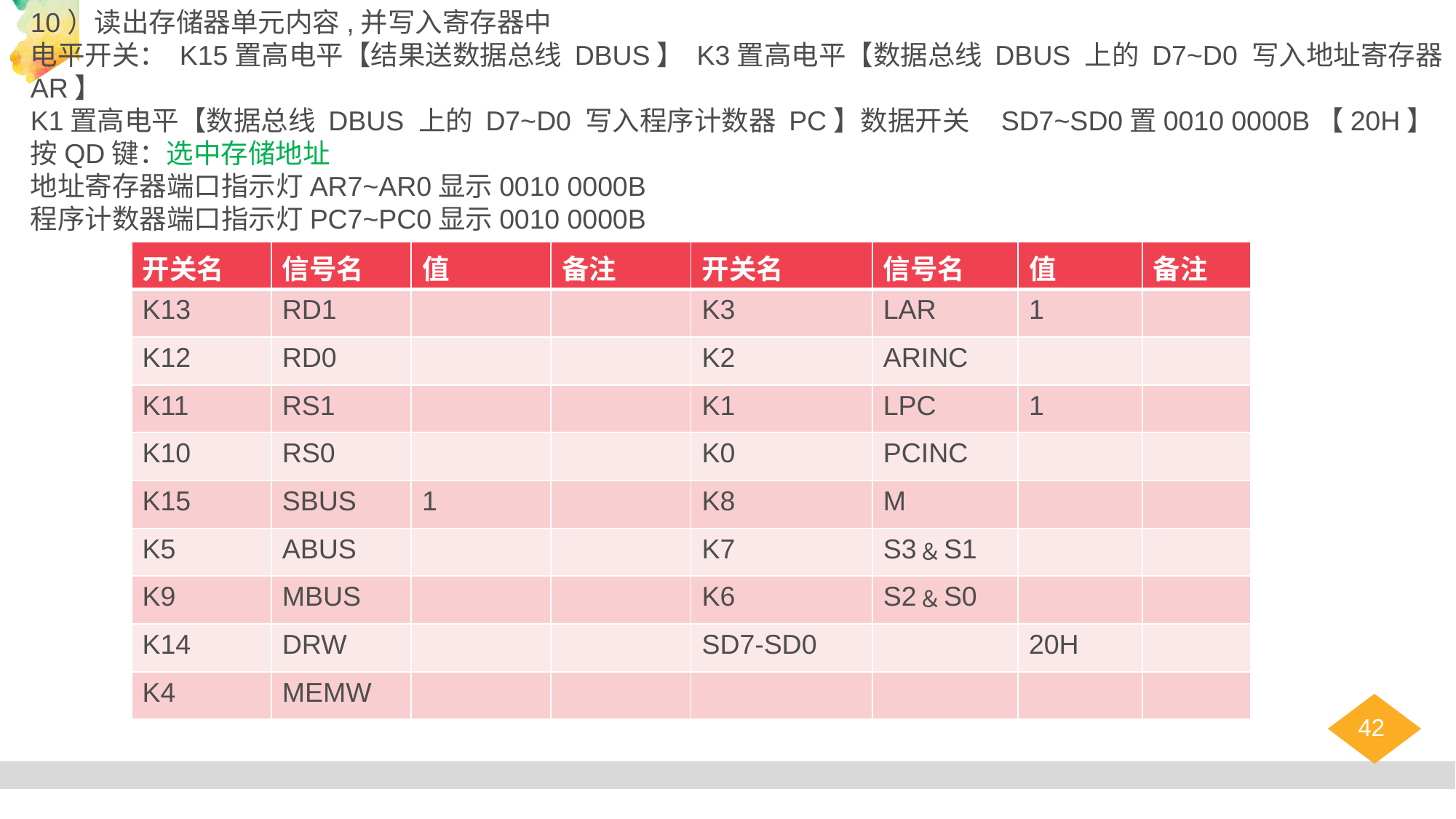

10）读出存储器单元内容,并写入寄存器中
电平开关： K15置高电平【结果送数据总线 DBUS】 K3置高电平【数据总线 DBUS 上的 D7~D0 写入地址寄存器 AR】
K1置高电平【数据总线 DBUS 上的 D7~D0 写入程序计数器 PC】数据开关    SD7~SD0置0010 0000B【20H】
按QD键：选中存储地址
地址寄存器端口指示灯AR7~AR0显示0010 0000B
程序计数器端口指示灯PC7~PC0显示0010 0000B
| 开关名 | 信号名 | 值 | 备注 | 开关名 | 信号名 | 值 | 备注 |
| --- | --- | --- | --- | --- | --- | --- | --- |
| K13 | RD1 |  |  | K3 | LAR | 1 |  |
| K12 | RD0 |  |  | K2 | ARINC |  |  |
| K11 | RS1 |  |  | K1 | LPC | 1 |  |
| K10 | RS0 |  |  | K0 | PCINC |  |  |
| K15 | SBUS | 1 |  | K8 | M |  |  |
| K5 | ABUS |  |  | K7 | S3﹠S1 |  |  |
| K9 | MBUS |  |  | K6 | S2﹠S0 |  |  |
| K14 | DRW |  |  | SD7-SD0 |  | 20H |  |
| K4 | MEMW |  |  |  |  |  |  |